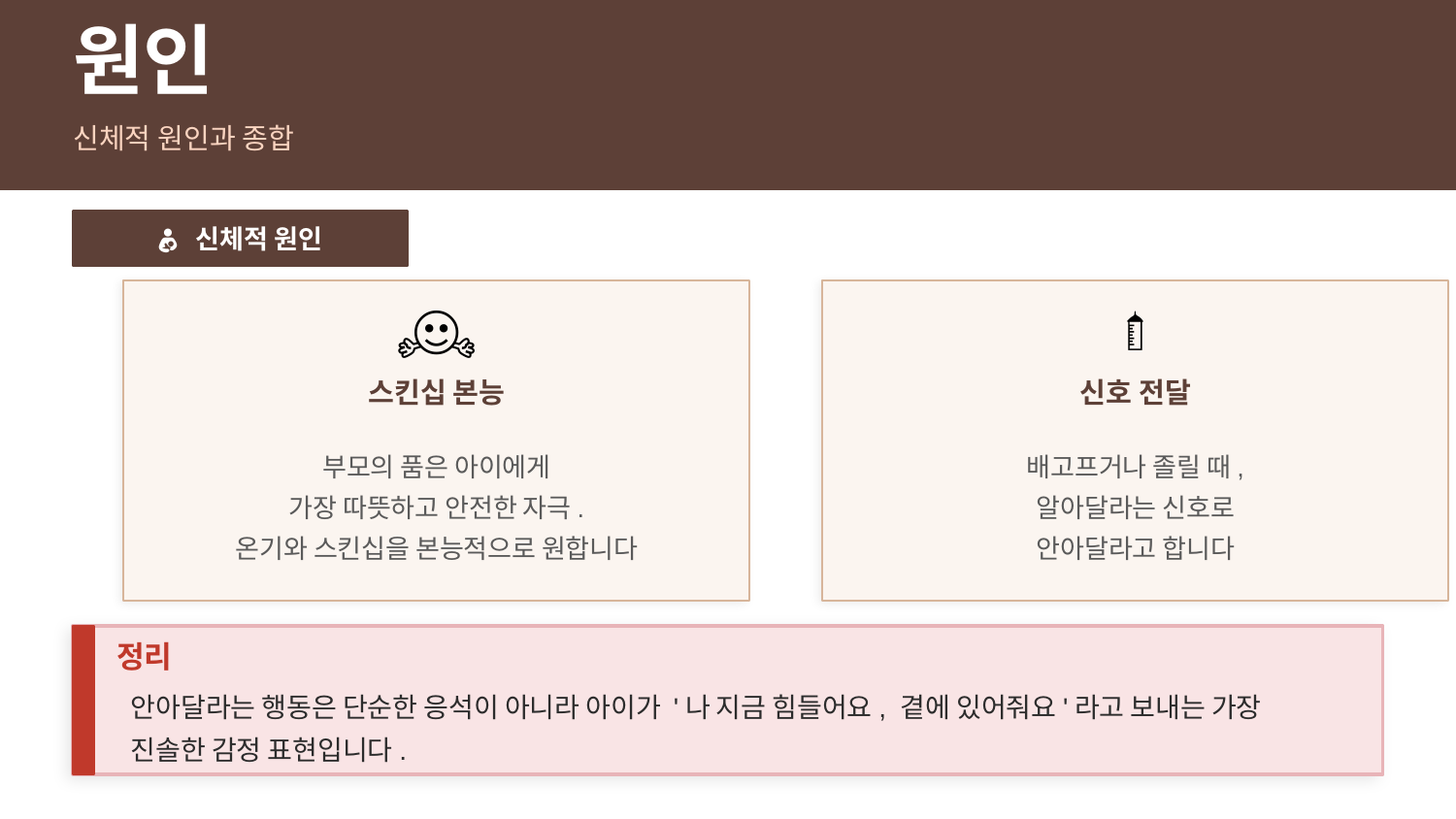

원인
신체적 원인과 종합

🤱  신체적 원인

🤗
🍼
스킨십 본능
신호 전달
부모의 품은 아이에게
가장 따뜻하고 안전한 자극.
온기와 스킨십을 본능적으로 원합니다
배고프거나 졸릴 때,
알아달라는 신호로
안아달라고 합니다

정리
안아달라는 행동은 단순한 응석이 아니라 아이가 '나 지금 힘들어요, 곁에 있어줘요'라고 보내는 가장 진솔한 감정 표현입니다.